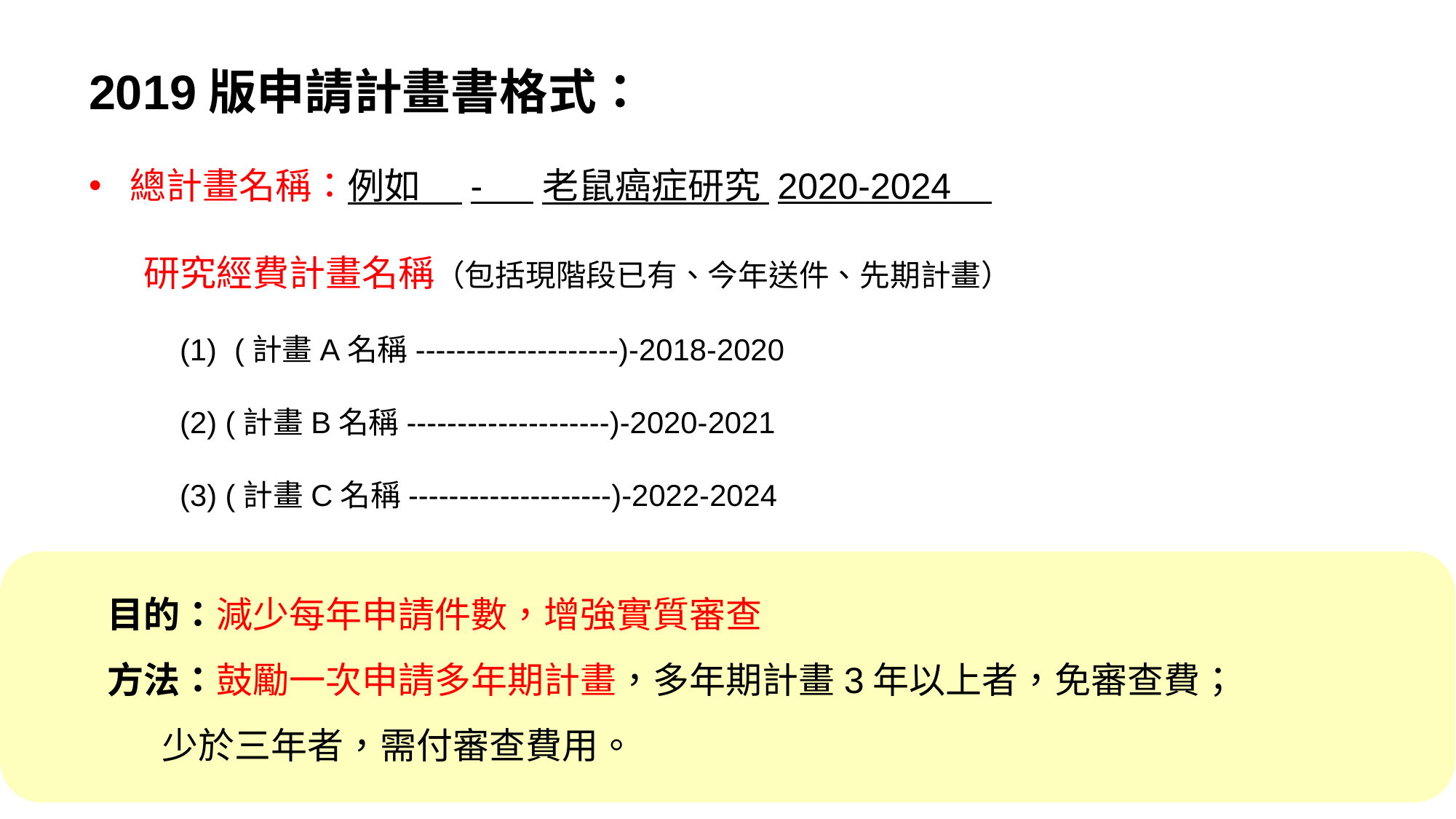

2019版申請計畫書格式：
總計畫名稱：例如     -     老鼠癌症研究 2020-2024
研究經費計畫名稱（包括現階段已有、今年送件、先期計畫）
(計畫A名稱--------------------)-2018-2020
(2) (計畫B名稱--------------------)-2020-2021
(3) (計畫C名稱--------------------)-2022-2024

目的：減少每年申請件數，增強實質審查
方法：鼓勵一次申請多年期計畫，多年期計畫3年以上者，免審查費；
少於三年者，需付審查費用。
5